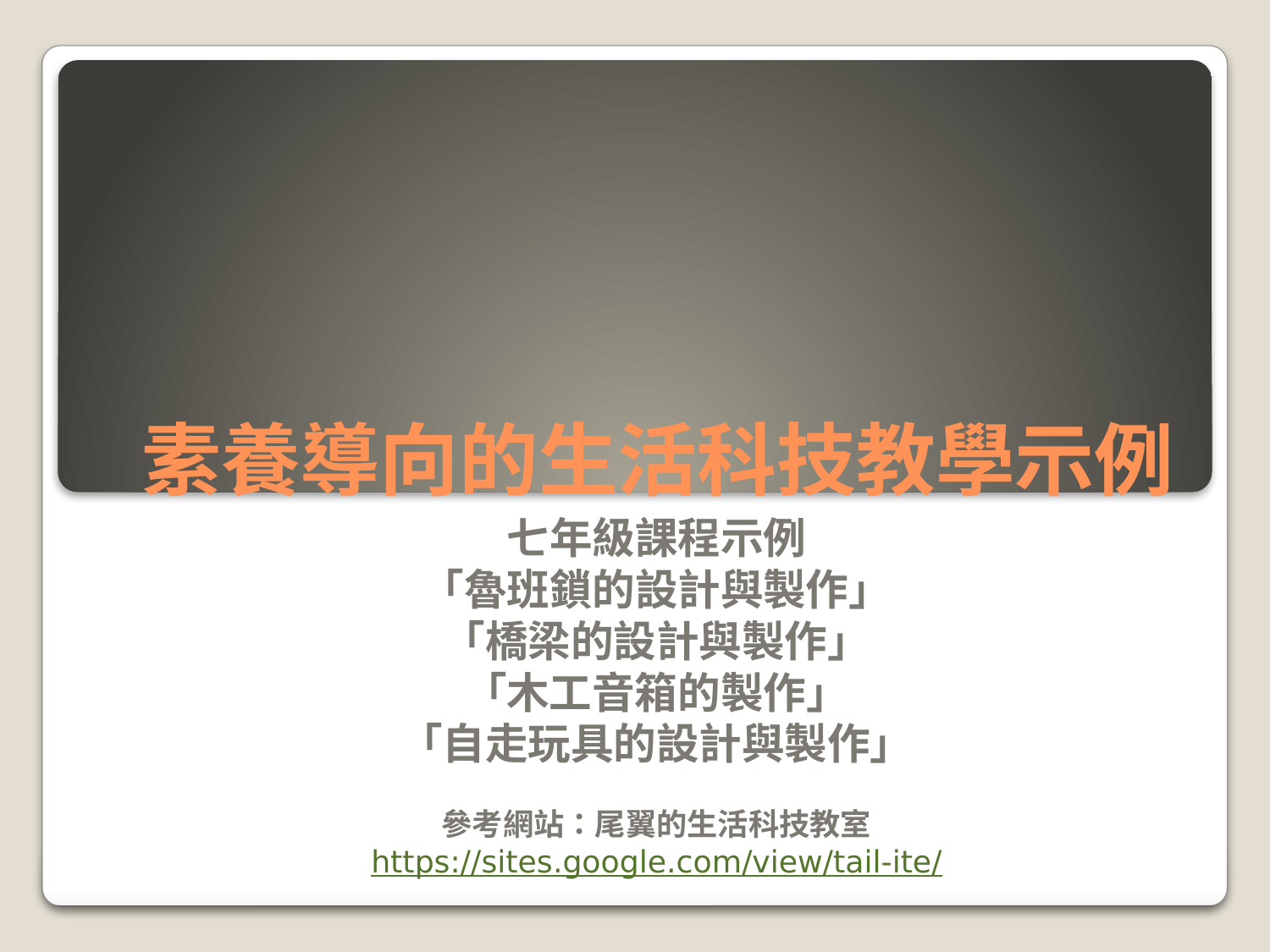

# 素養導向的生活科技教學示例
七年級課程示例
「魯班鎖的設計與製作」
「橋梁的設計與製作」
「木工音箱的製作」
「自走玩具的設計與製作」

參考網站：尾翼的生活科技教室
https://sites.google.com/view/tail-ite/